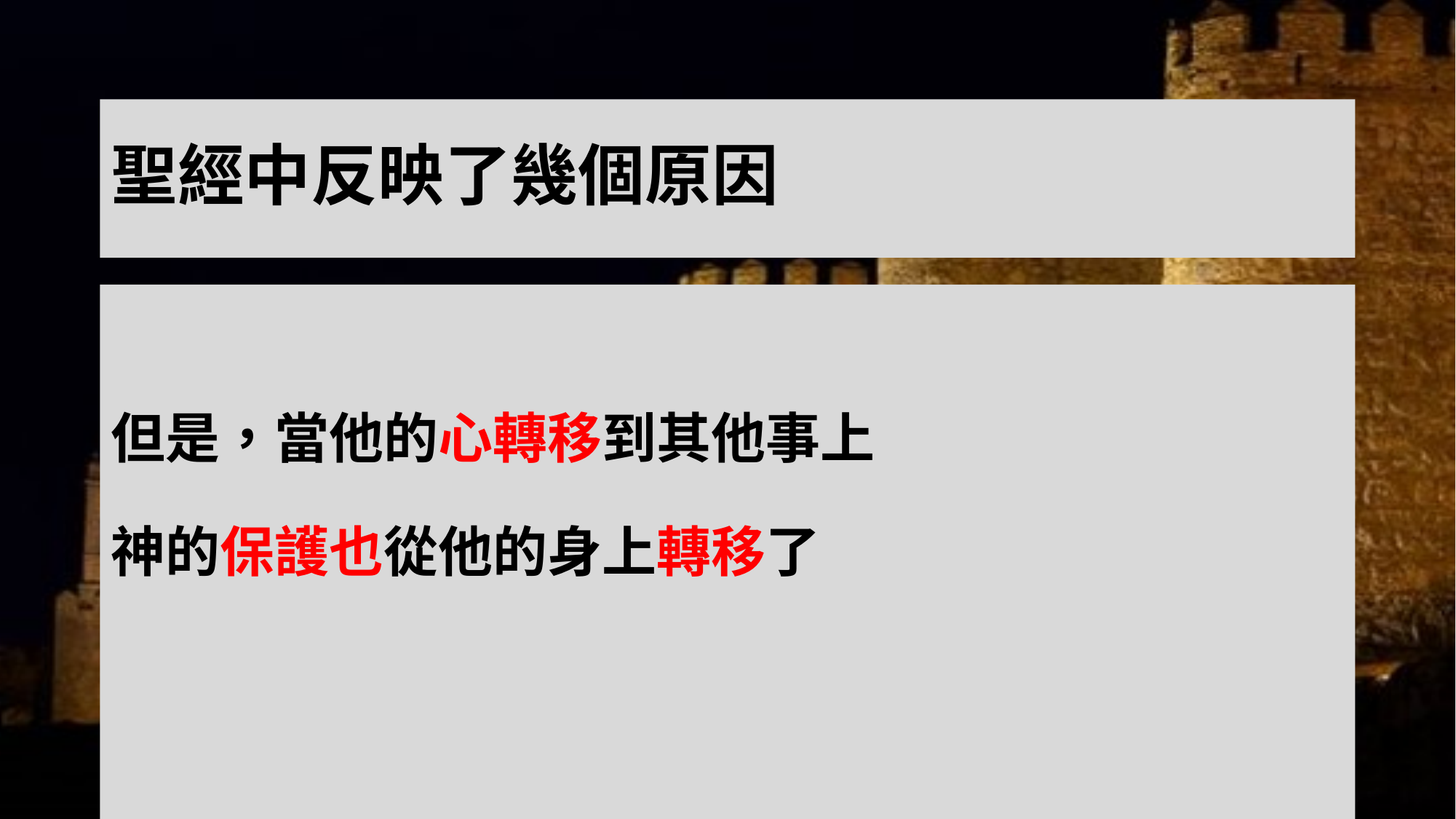

# 聖經中反映了幾個原因

但是，當他的心轉移到其他事上
神的保護也從他的身上轉移了